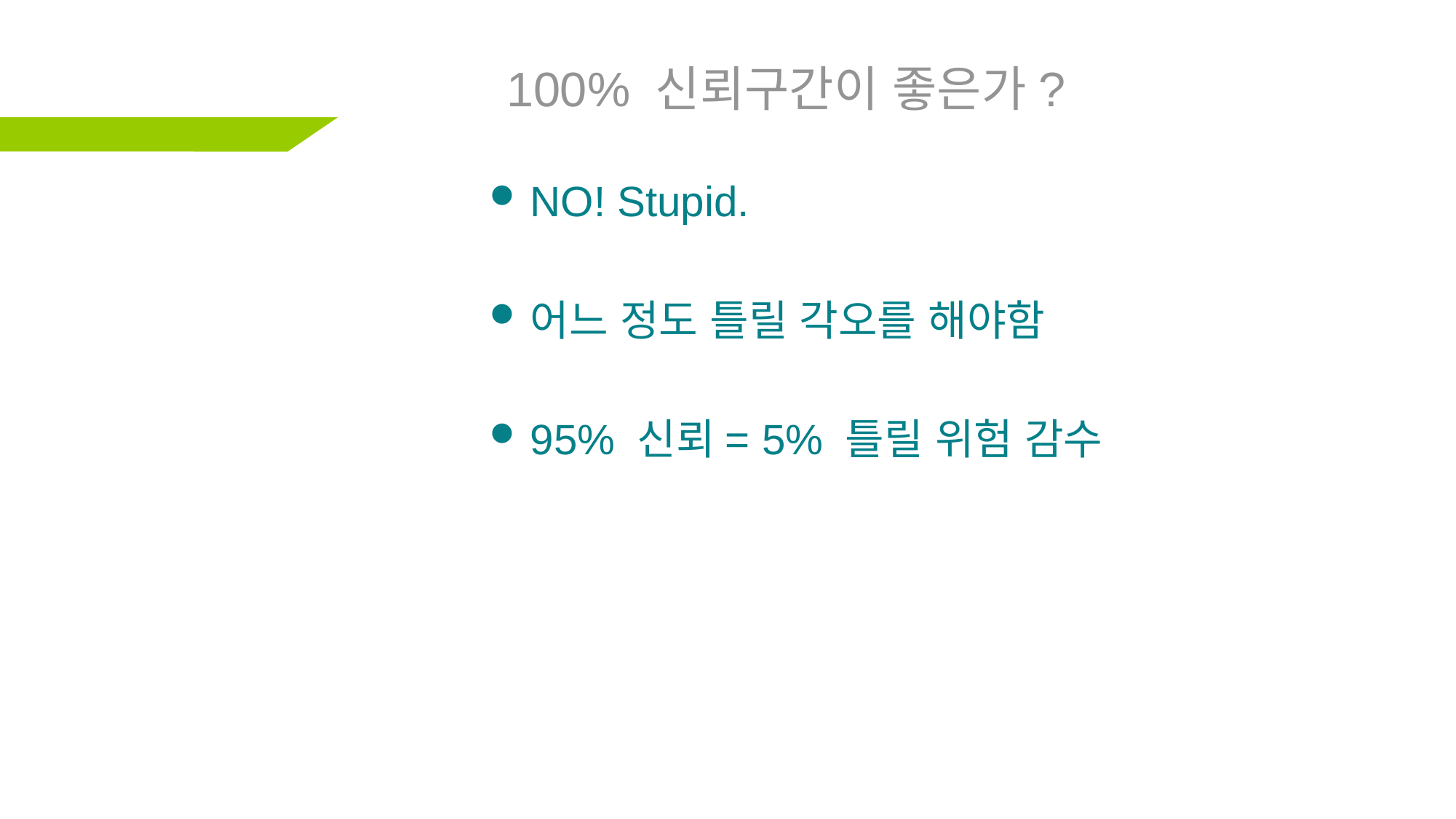

# 100% 신뢰구간이 좋은가?
NO! Stupid.

어느 정도 틀릴 각오를 해야함

95% 신뢰= 5% 틀릴 위험 감수